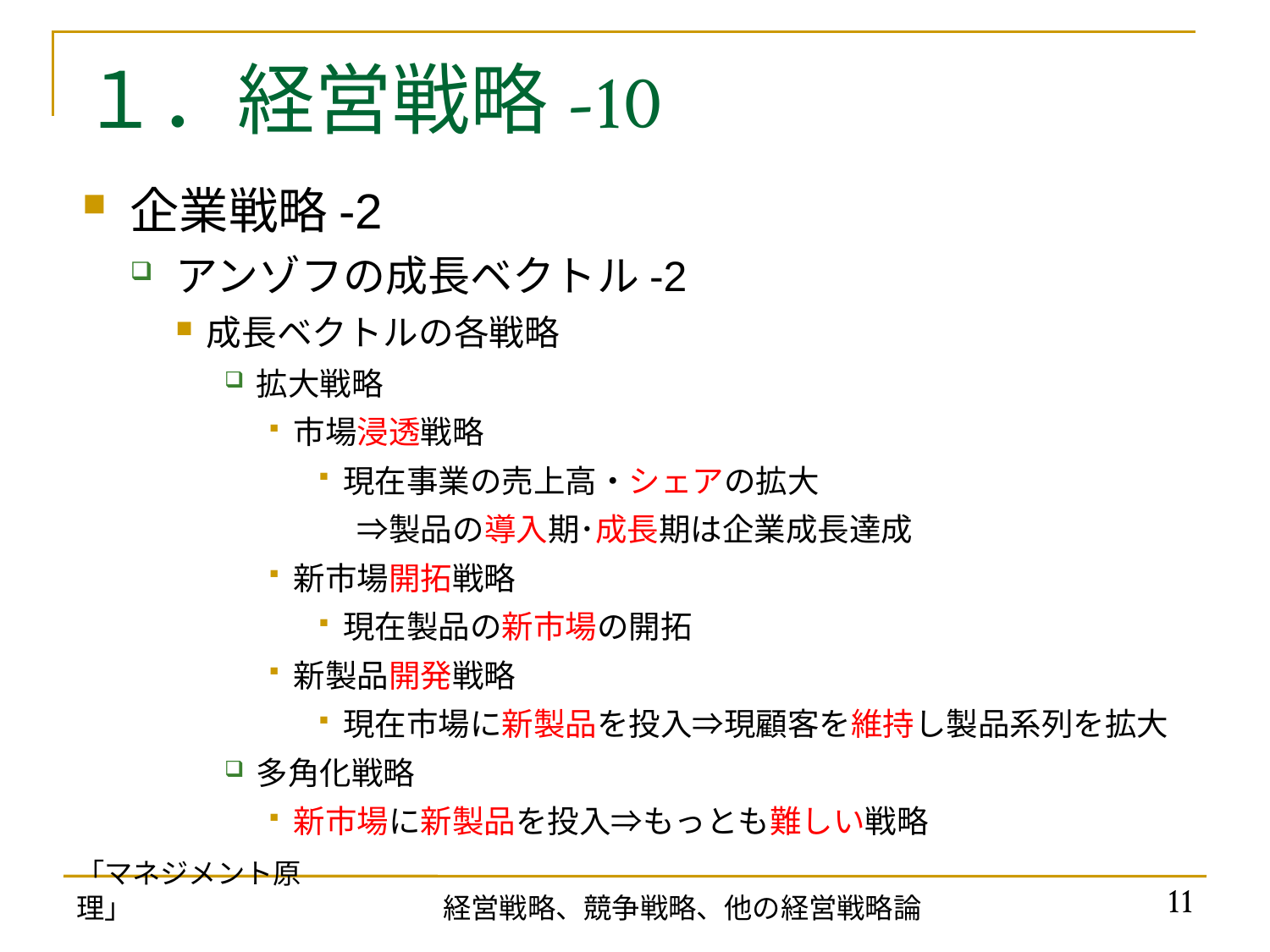

# １．経営戦略-10
企業戦略-2
アンゾフの成長ベクトル-2
成長ベクトルの各戦略
拡大戦略
市場浸透戦略
現在事業の売上高・シェアの拡大
　 ⇒製品の導入期･成長期は企業成長達成
新市場開拓戦略
現在製品の新市場の開拓
新製品開発戦略
現在市場に新製品を投入⇒現顧客を維持し製品系列を拡大
多角化戦略
新市場に新製品を投入⇒もっとも難しい戦略
「マネジメント原理」
11
経営戦略、競争戦略、他の経営戦略論